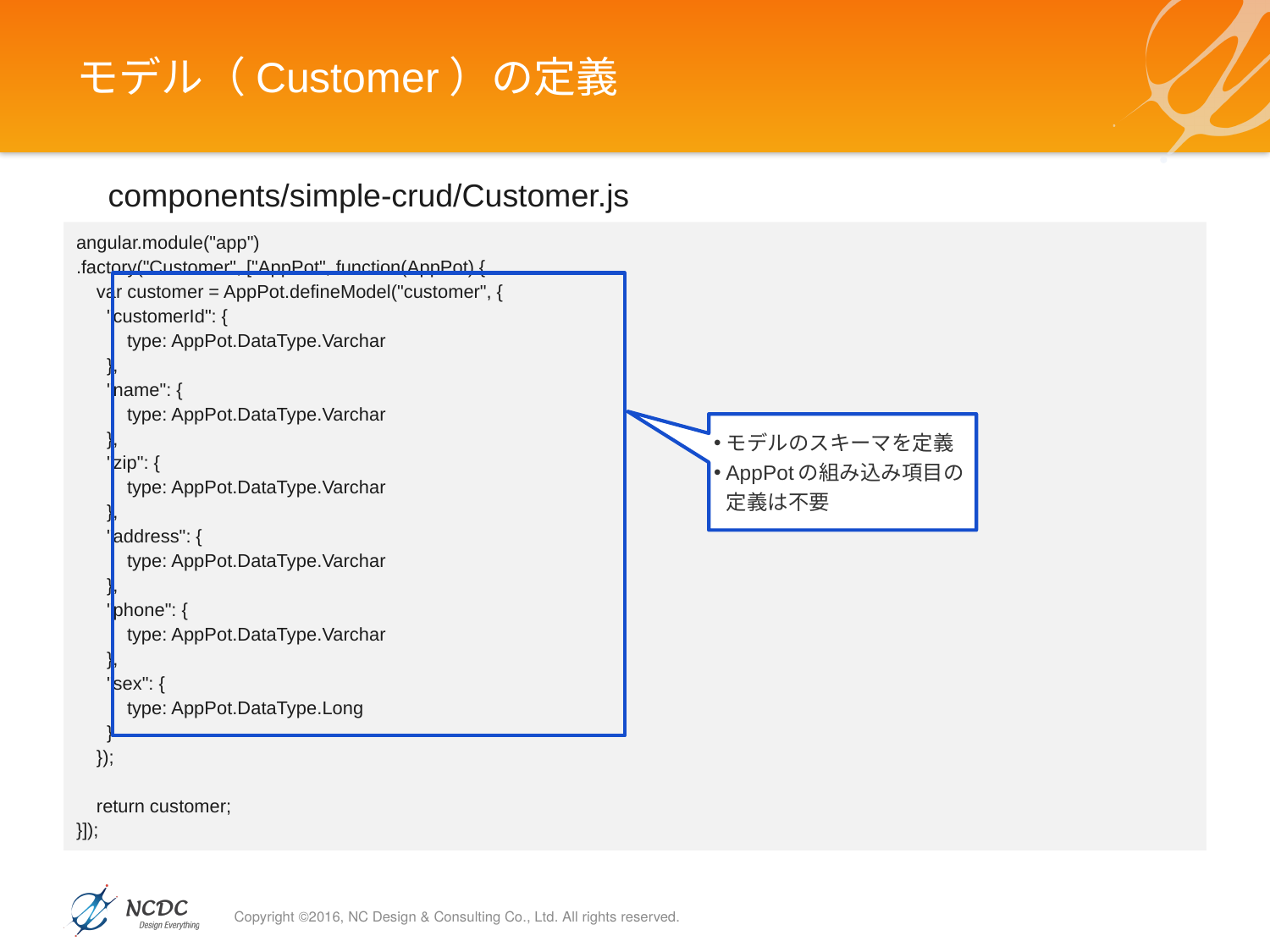

# モデル（Customer）の定義
components/simple-crud/Customer.js
angular.module("app")
.factory("Customer", ["AppPot", function(AppPot) {
    var customer = AppPot.defineModel("customer", {
      "customerId": {
          type: AppPot.DataType.Varchar
      },
      "name": {
          type: AppPot.DataType.Varchar
      },
      "zip": {
          type: AppPot.DataType.Varchar
      },
      "address": {
          type: AppPot.DataType.Varchar
      },
      "phone": {
          type: AppPot.DataType.Varchar
      },
      "sex": {
          type: AppPot.DataType.Long
      }
    });

    return customer;
}]);

モデルのスキーマを定義
AppPotの組み込み項目の定義は不要